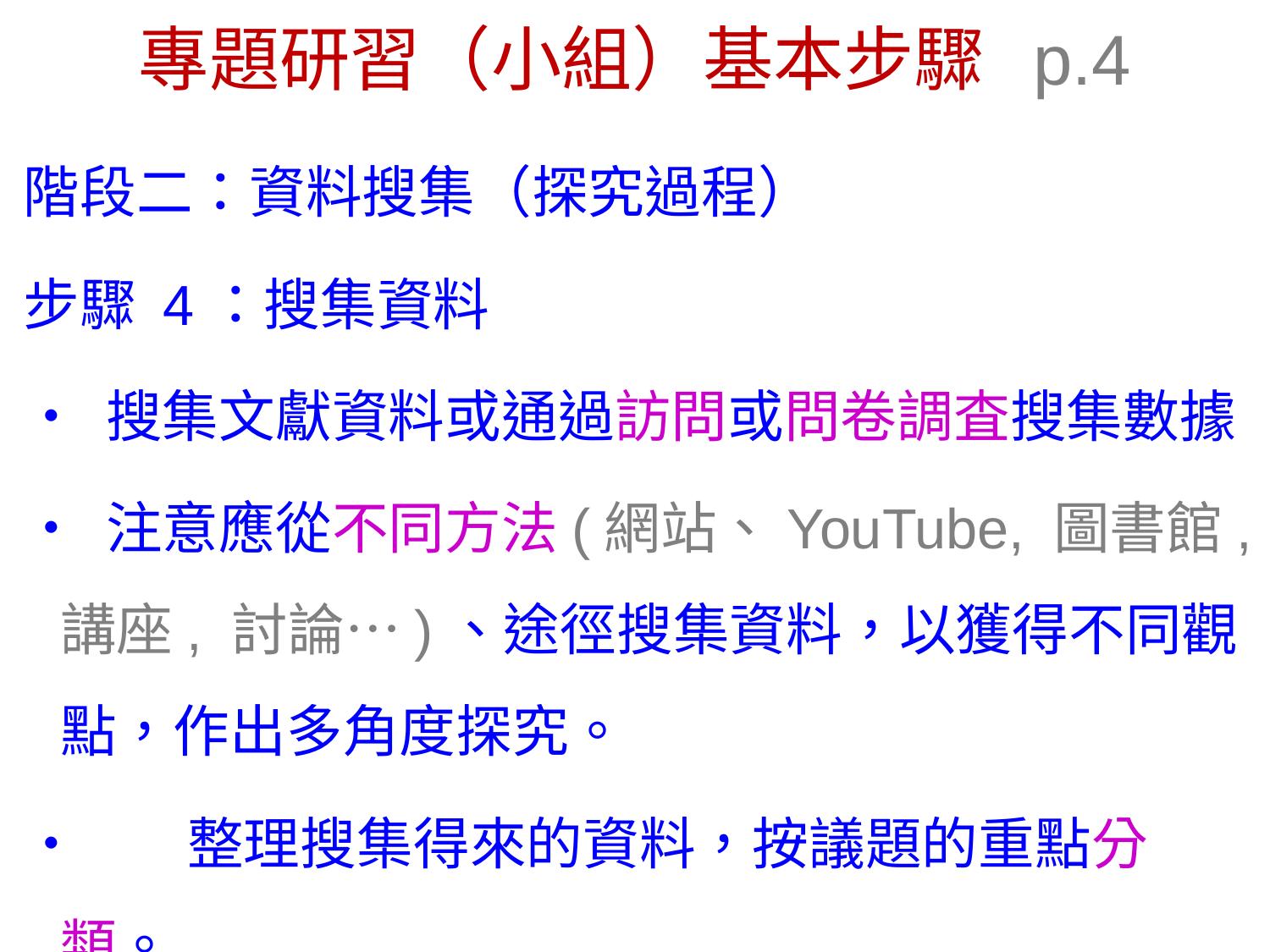

# 專題研習（小組）基本步驟  p.4
階段二：資料搜集（探究過程）
步驟 4：搜集資料
• 搜集文獻資料或通過訪問或問卷調査搜集數據
• 注意應從不同方法(網站、YouTube, 圖書館, 講座, 討論…)、途徑搜集資料，以獲得不同觀點，作出多角度探究。
•	整理搜集得來的資料，按議題的重點分類。